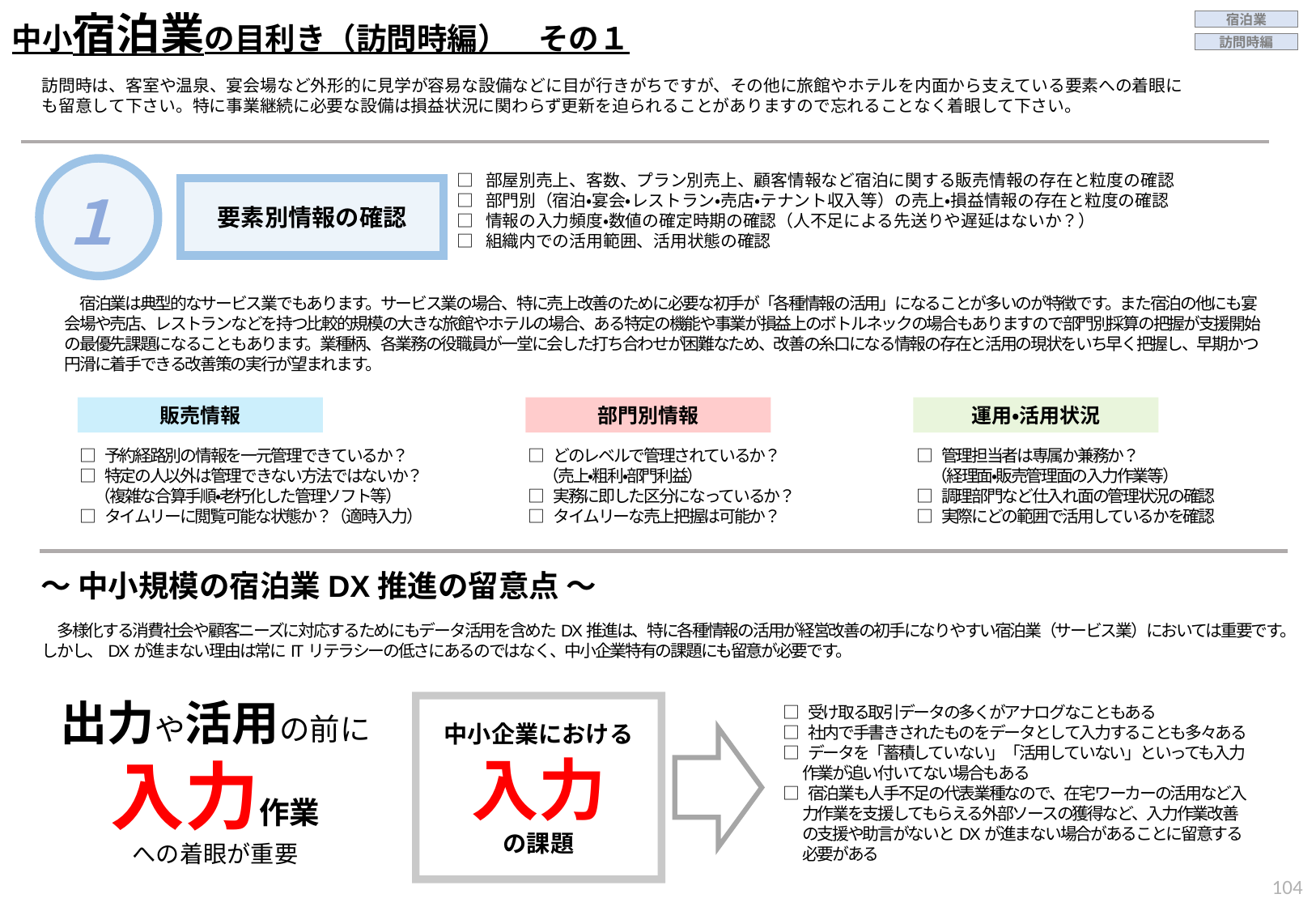

中小宿泊業の目利き（訪問時編）　その１
宿泊業
訪問時編
訪問時は、客室や温泉、宴会場など外形的に見学が容易な設備などに目が行きがちですが、その他に旅館やホテルを内面から支えている要素への着眼にも留意して下さい。特に事業継続に必要な設備は損益状況に関わらず更新を迫られることがありますので忘れることなく着眼して下さい。

１
□  部屋別売上、客数、プラン別売上、顧客情報など宿泊に関する販売情報の存在と粒度の確認
□  部門別（宿泊・宴会・レストラン・売店・テナント収入等）の売上・損益情報の存在と粒度の確認
□  情報の入力頻度・数値の確定時期の確認（人不足による先送りや遅延はないか？）
□  組織内での活用範囲、活用状態の確認
要素別情報の確認
　宿泊業は典型的なサービス業でもあります。サービス業の場合、特に売上改善のために必要な初手が「各種情報の活用」になることが多いのが特徴です。また宿泊の他にも宴会場や売店、レストランなどを持つ比較的規模の大きな旅館やホテルの場合、ある特定の機能や事業が損益上のボトルネックの場合もありますので部門別採算の把握が支援開始の最優先課題になることもあります。業種柄、各業務の役職員が一堂に会した打ち合わせが困難なため、改善の糸口になる情報の存在と活用の現状をいち早く把握し、早期かつ円滑に着手できる改善策の実行が望まれます。
販売情報
□  予約経路別の情報を一元管理できているか？
□  特定の人以外は管理できない方法ではないか？
　（複雑な合算手順・老朽化した管理ソフト等）
□  タイムリーに閲覧可能な状態か？（適時入力）
部門別情報
□  どのレベルで管理されているか？
　（売上・粗利・部門利益）
□  実務に即した区分になっているか？
□  タイムリーな売上把握は可能か？
運用・活用状況
□  管理担当者は専属か兼務か？
　（経理面・販売管理面の入力作業等）
□  調理部門など仕入れ面の管理状況の確認
□  実際にどの範囲で活用しているかを確認
～ 中小規模の宿泊業DX推進の留意点 ～
　多様化する消費社会や顧客ニーズに対応するためにもデータ活用を含めたDX推進は、特に各種情報の活用が経営改善の初手になりやすい宿泊業（サービス業）においては重要です。しかし、DXが進まない理由は常にITリテラシーの低さにあるのではなく、中小企業特有の課題にも留意が必要です。
出力や活用の前に
入力作業
への着眼が重要

中小企業における
入力
の課題

□  受け取る取引データの多くがアナログなこともある
□  社内で手書きされたものをデータとして入力することも多々ある
□  データを「蓄積していない」「活用していない」といっても入力
　  作業が追い付いてない場合もある
□  宿泊業も人手不足の代表業種なので、在宅ワーカーの活用など入
　  力作業を支援してもらえる外部ソースの獲得など、入力作業改善
　  の支援や助言がないとDXが進まない場合があることに留意する
　  必要がある
104